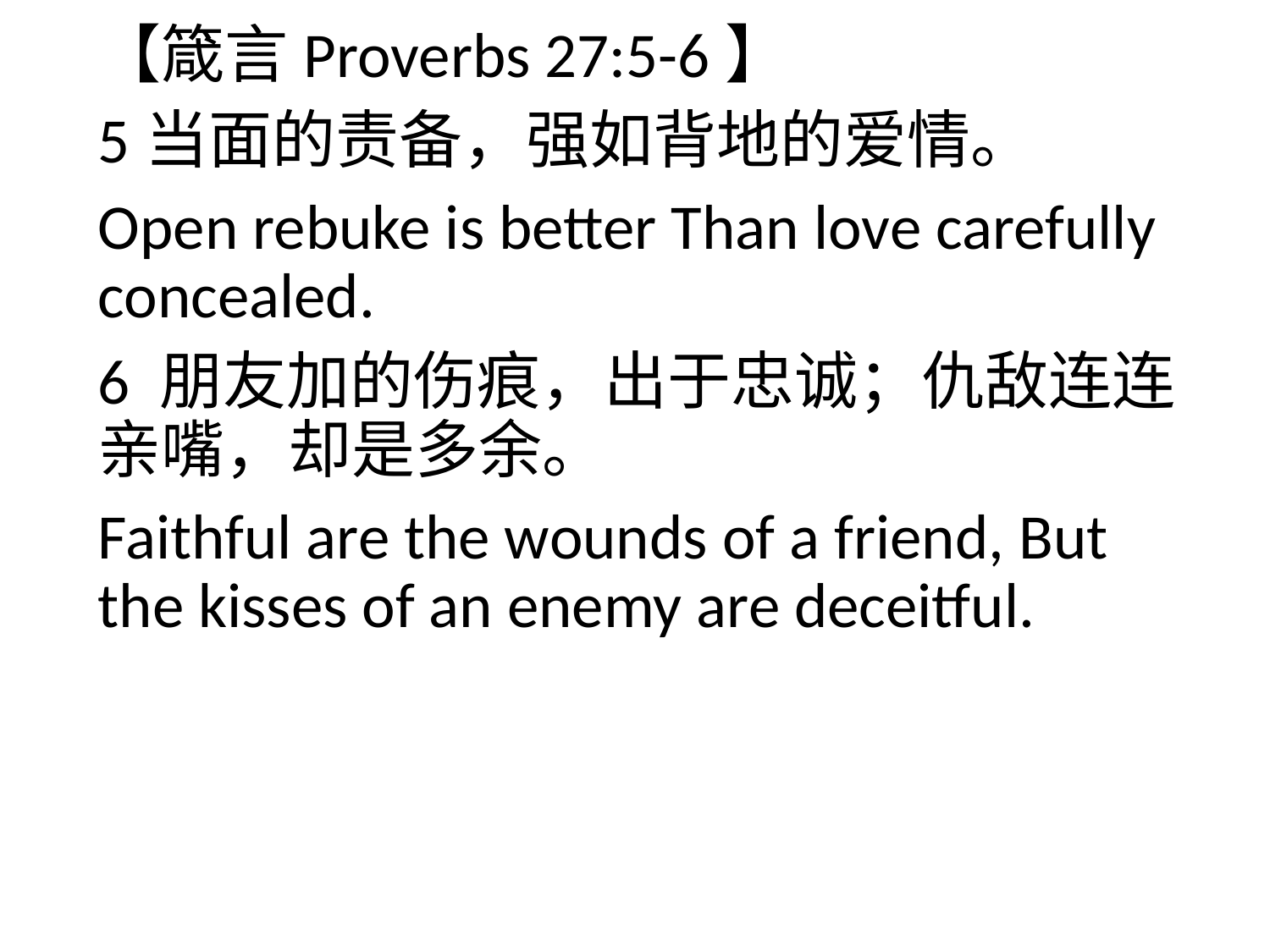

【箴言Proverbs 27:5-6】
5当面的责备，强如背地的爱情。
Open rebuke is better Than love carefully concealed.
6 朋友加的伤痕，出于忠诚；仇敌连连亲嘴，却是多余。
Faithful are the wounds of a friend, But the kisses of an enemy are deceitful.